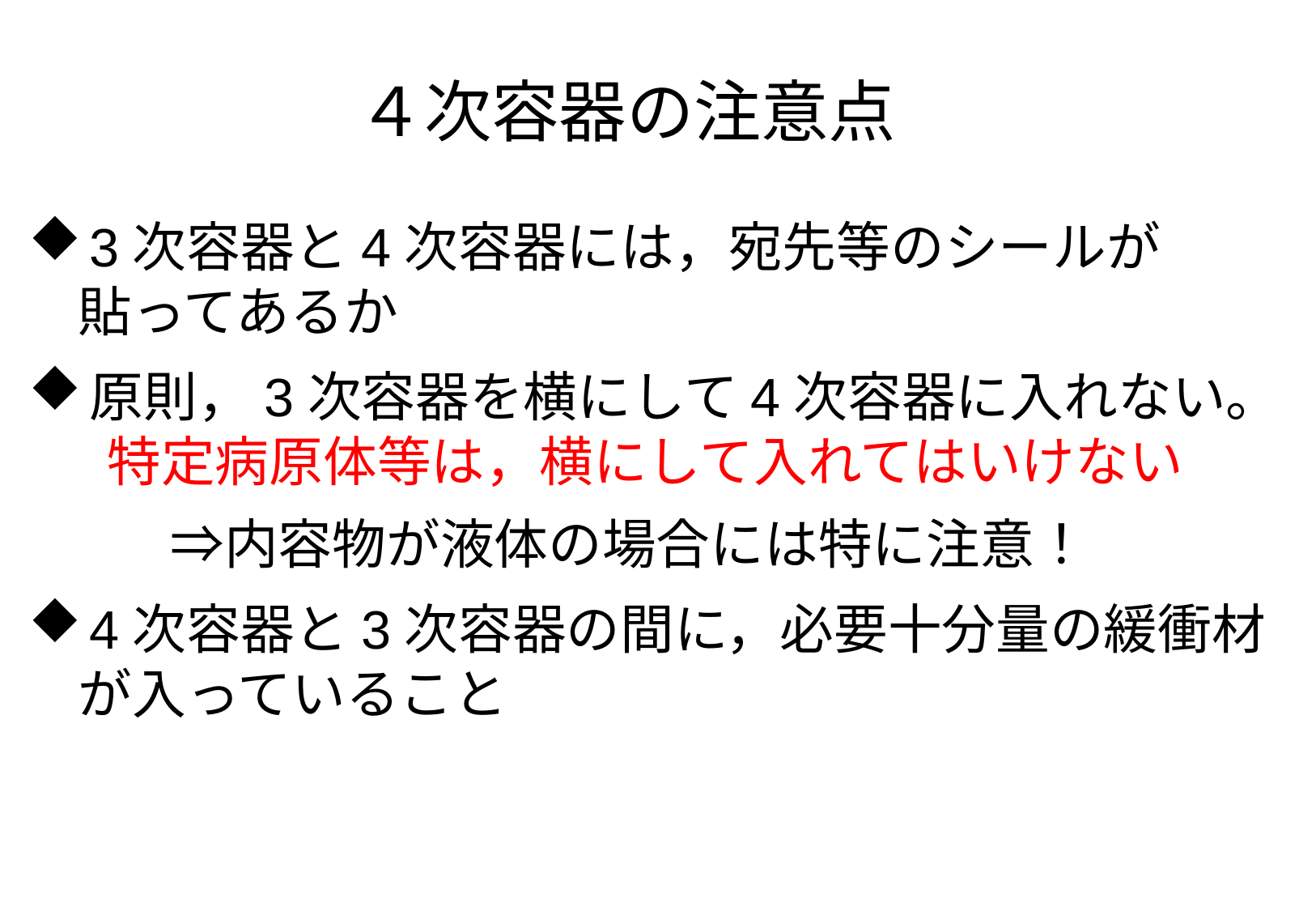

４次容器の注意点
3次容器と4次容器には，宛先等のシールが
   貼ってあるか

原則，3次容器を横にして4次容器に入れない。
　  特定病原体等は，横にして入れてはいけない

　　　⇒内容物が液体の場合には特に注意！

4次容器と3次容器の間に，必要十分量の緩衝材
   が入っていること